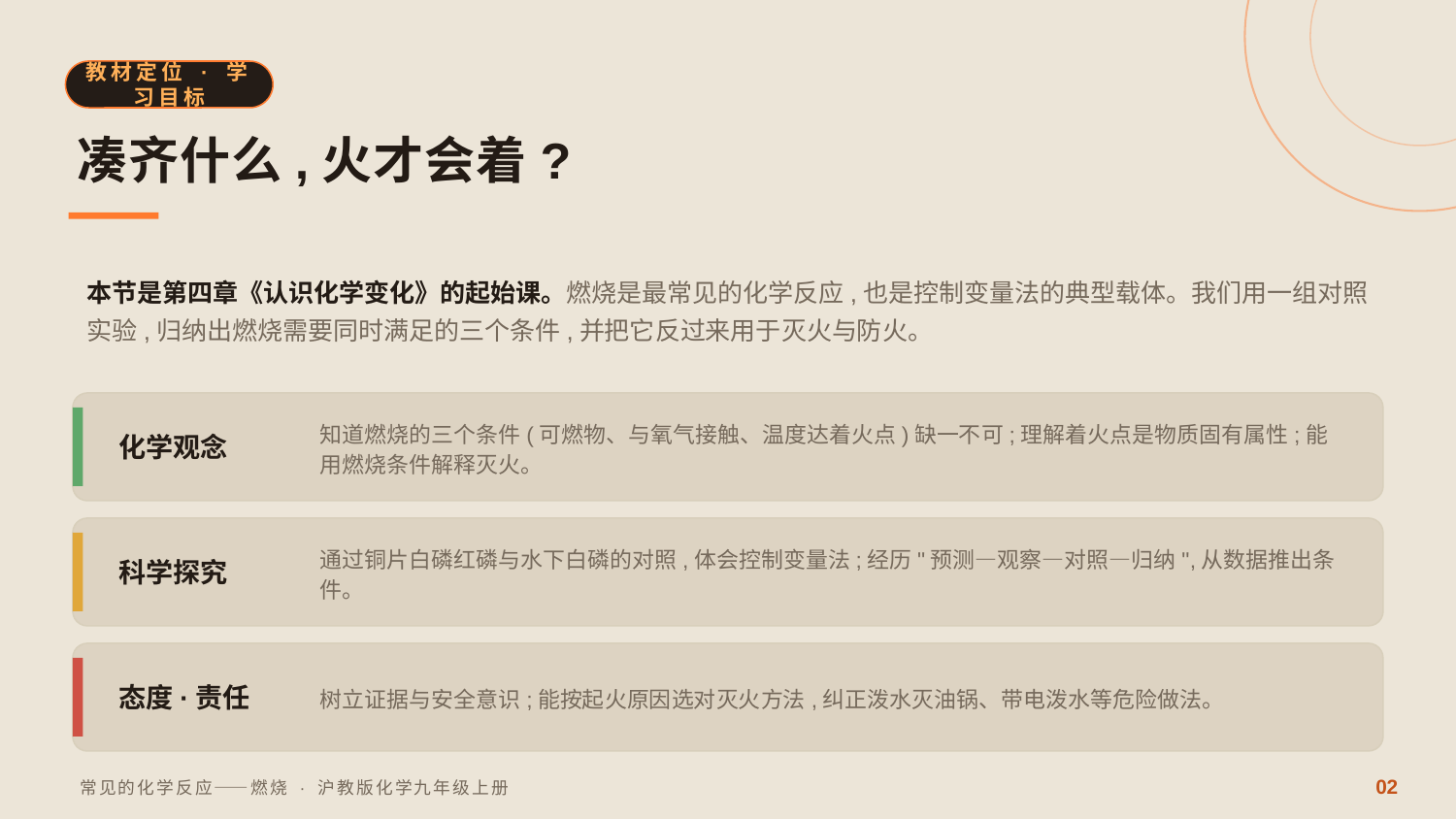

教材定位 · 学习目标

凑齐什么,火才会着?

本节是第四章《认识化学变化》的起始课。燃烧是最常见的化学反应,也是控制变量法的典型载体。我们用一组对照实验,归纳出燃烧需要同时满足的三个条件,并把它反过来用于灭火与防火。

知道燃烧的三个条件(可燃物、与氧气接触、温度达着火点)缺一不可;理解着火点是物质固有属性;能用燃烧条件解释灭火。
化学观念

通过铜片白磷红磷与水下白磷的对照,体会控制变量法;经历"预测—观察—对照—归纳",从数据推出条件。
科学探究

树立证据与安全意识;能按起火原因选对灭火方法,纠正泼水灭油锅、带电泼水等危险做法。
态度·责任

02
常见的化学反应——燃烧 · 沪教版化学九年级上册